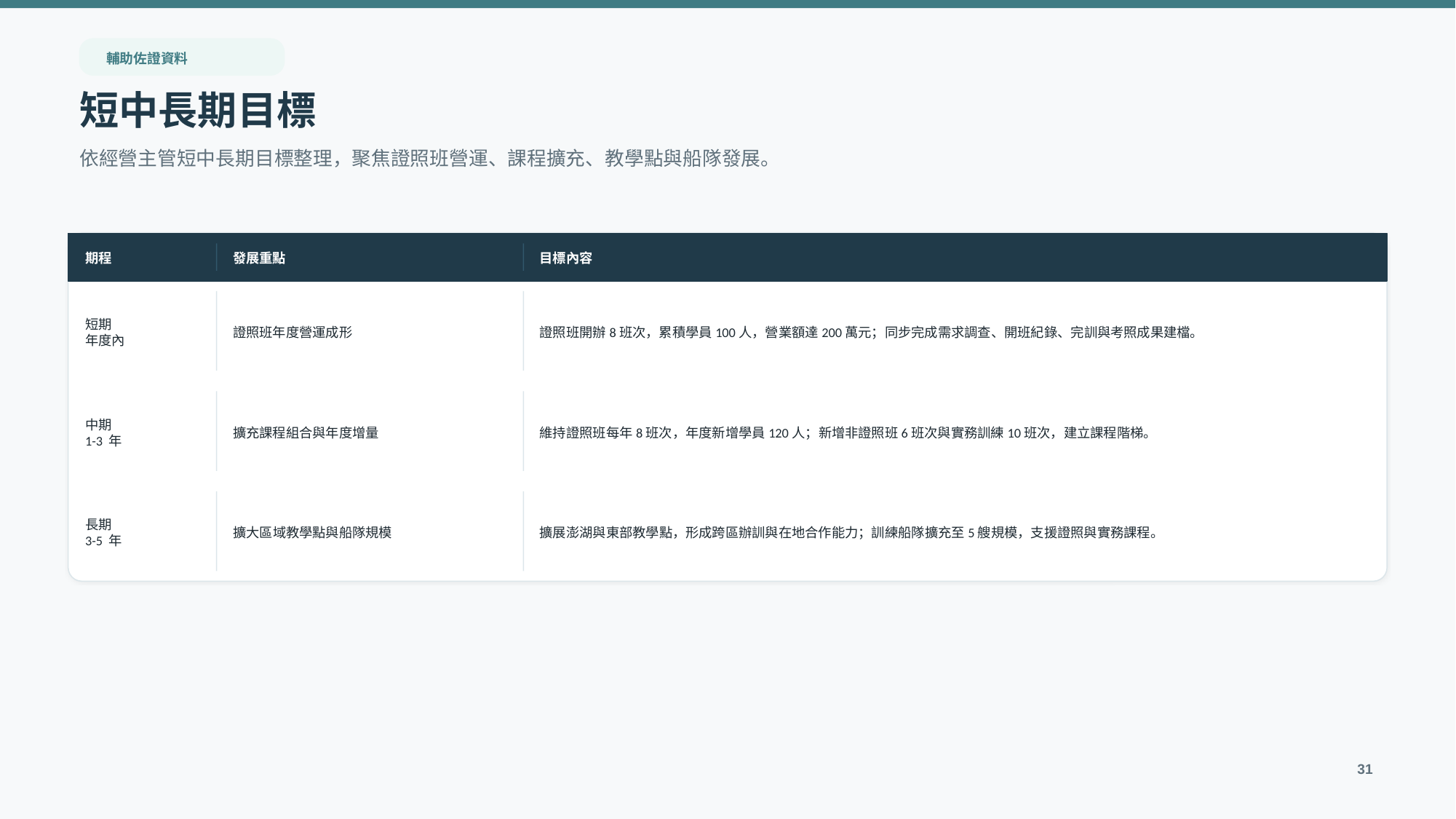

輔助佐證資料
短中長期目標
依經營主管短中長期目標整理，聚焦證照班營運、課程擴充、教學點與船隊發展。

期程
發展重點
目標內容

短期
年度內
證照班年度營運成形
證照班開辦8班次，累積學員100人，營業額達200萬元；同步完成需求調查、開班紀錄、完訓與考照成果建檔。

中期
1-3 年
擴充課程組合與年度增量
維持證照班每年8班次，年度新增學員120人；新增非證照班6班次與實務訓練10班次，建立課程階梯。

長期
3-5 年
擴大區域教學點與船隊規模
擴展澎湖與東部教學點，形成跨區辦訓與在地合作能力；訓練船隊擴充至5艘規模，支援證照與實務課程。

31